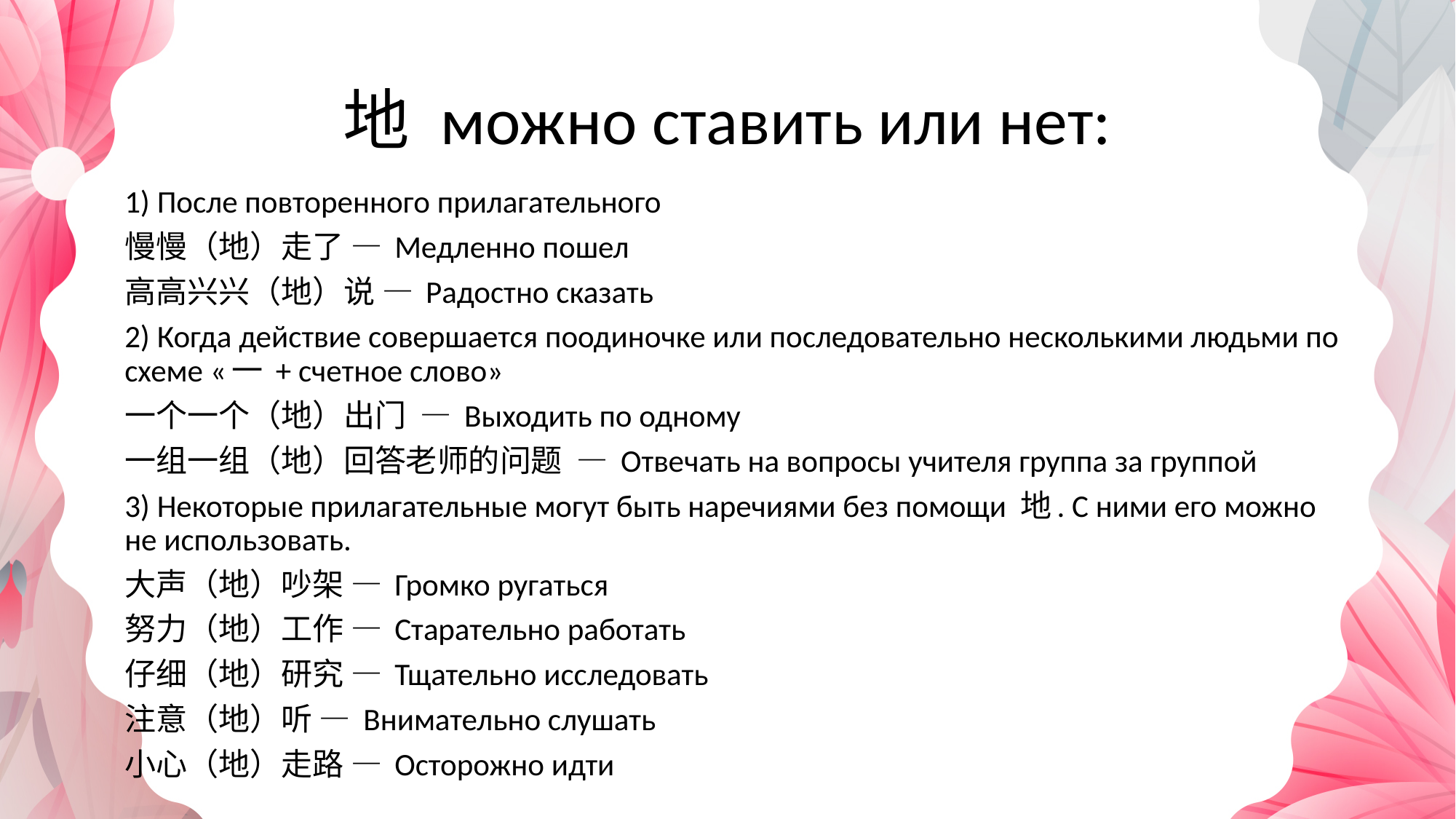

# 地 можно ставить или нет:
1) После повторенного прилагательного
慢慢（地）走了 — Медленно пошел
高高兴兴（地）说 — Радостно сказать
2) Когда действие совершается поодиночке или последовательно несколькими людьми по схеме «一 + счетное слово»
一个一个（地）出门  — Выходить по одному
一组一组（地）回答老师的问题  — Отвечать на вопросы учителя группа за группой
3) Некоторые прилагательные могут быть наречиями без помощи 地. С ними его можно не использовать.
大声（地）吵架 — Громко ругаться
努力（地）工作 — Старательно работать
仔细（地）研究 — Тщательно исследовать
注意（地）听 — Внимательно слушать
小心（地）走路 — Осторожно идти